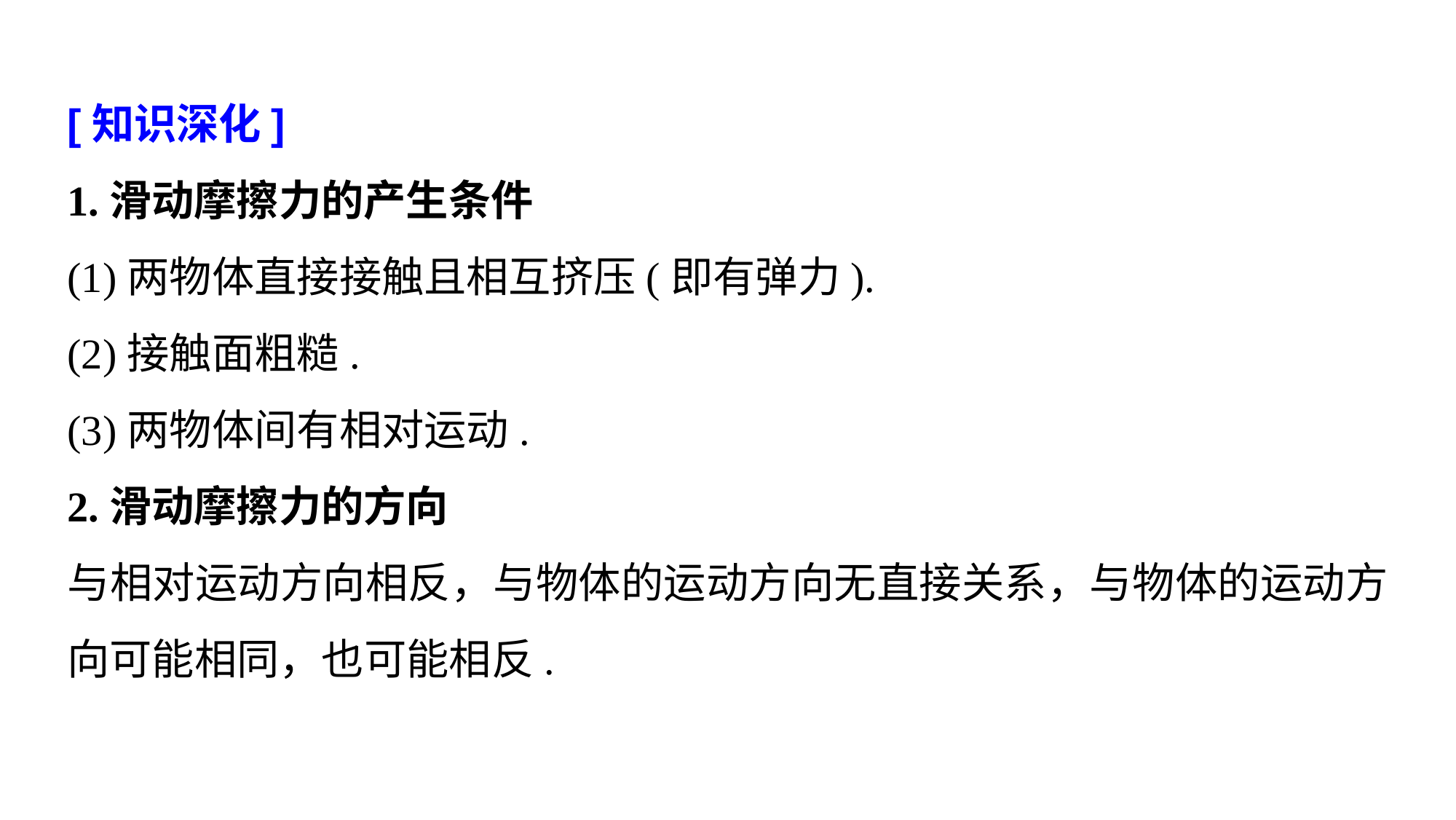

[知识深化]
1.滑动摩擦力的产生条件
(1)两物体直接接触且相互挤压(即有弹力).
(2)接触面粗糙.
(3)两物体间有相对运动.
2.滑动摩擦力的方向
与相对运动方向相反，与物体的运动方向无直接关系，与物体的运动方向可能相同，也可能相反.